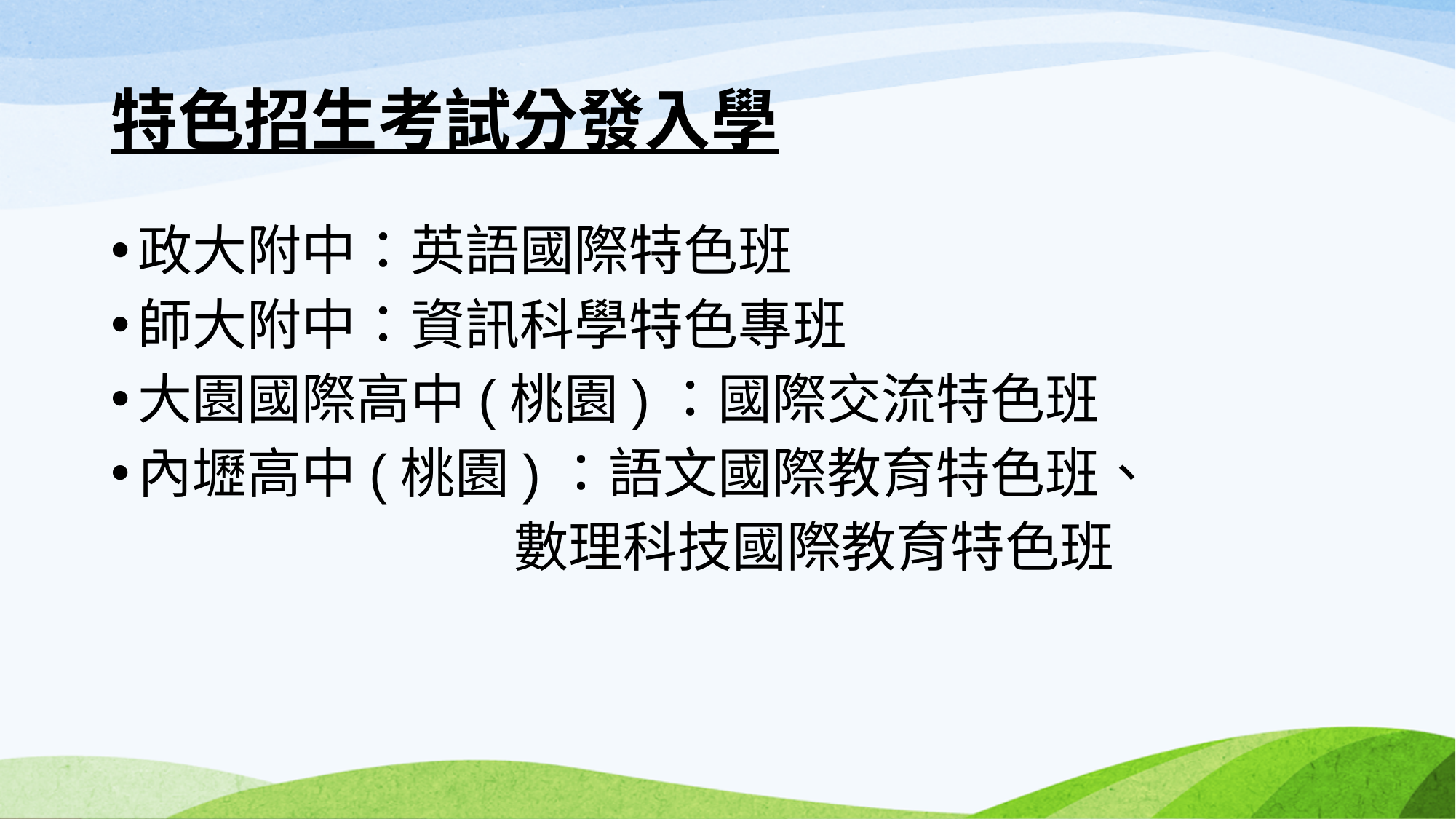

# 特色招生考試分發入學
政大附中：英語國際特色班
師大附中：資訊科學特色專班
大園國際高中(桃園)：國際交流特色班
內壢高中(桃園)：語文國際教育特色班、
                                數理科技國際教育特色班